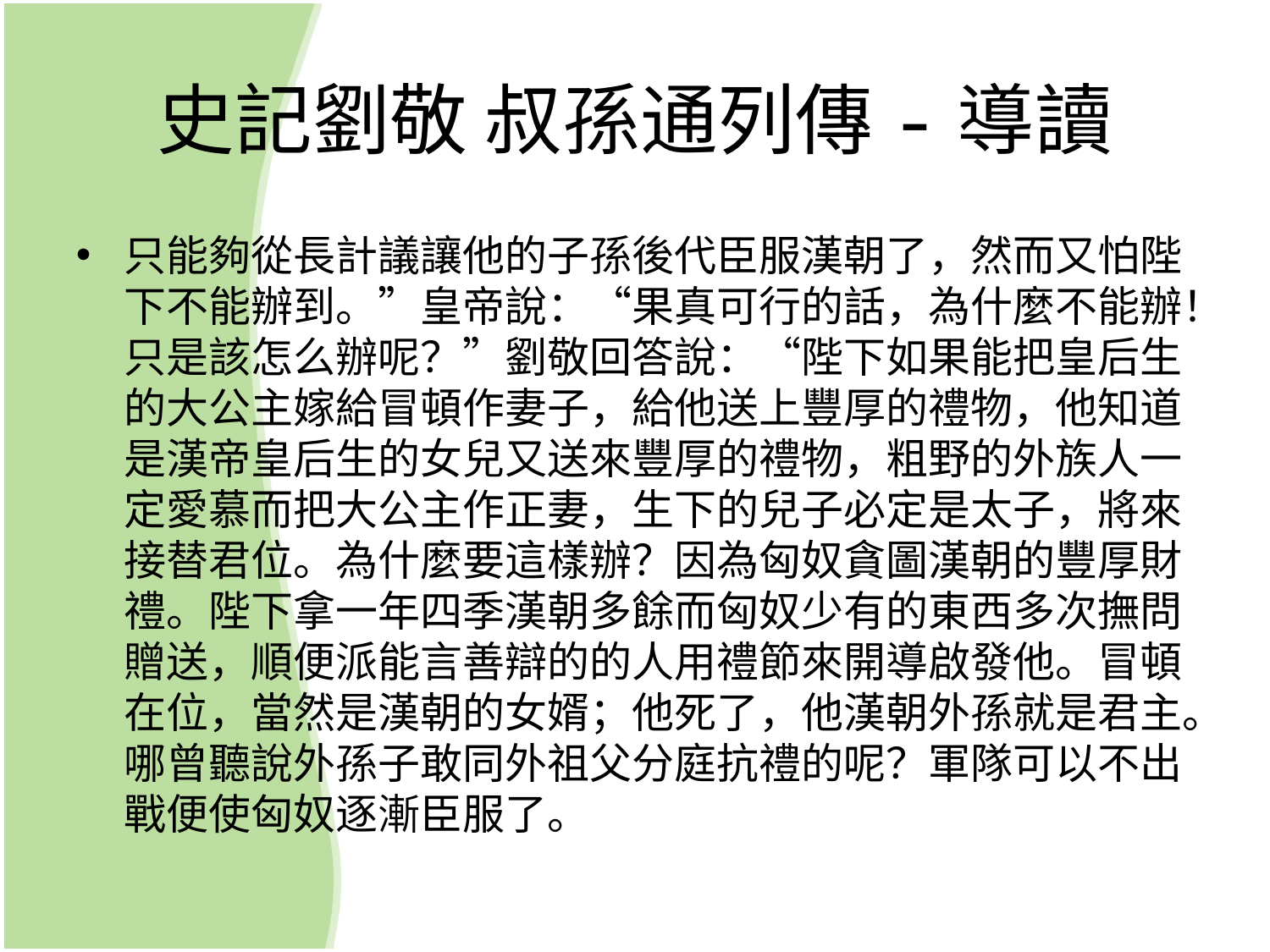

# 史記劉敬 叔孫通列傳-導讀
只能夠從長計議讓他的子孫後代臣服漢朝了，然而又怕陛下不能辦到。”皇帝說：“果真可行的話，為什麼不能辦！只是該怎么辦呢？”劉敬回答說：“陛下如果能把皇后生的大公主嫁給冒頓作妻子，給他送上豐厚的禮物，他知道是漢帝皇后生的女兒又送來豐厚的禮物，粗野的外族人一定愛慕而把大公主作正妻，生下的兒子必定是太子，將來接替君位。為什麼要這樣辦？因為匈奴貪圖漢朝的豐厚財禮。陛下拿一年四季漢朝多餘而匈奴少有的東西多次撫問贈送，順便派能言善辯的的人用禮節來開導啟發他。冒頓在位，當然是漢朝的女婿；他死了，他漢朝外孫就是君主。哪曾聽說外孫子敢同外祖父分庭抗禮的呢？軍隊可以不出戰便使匈奴逐漸臣服了。